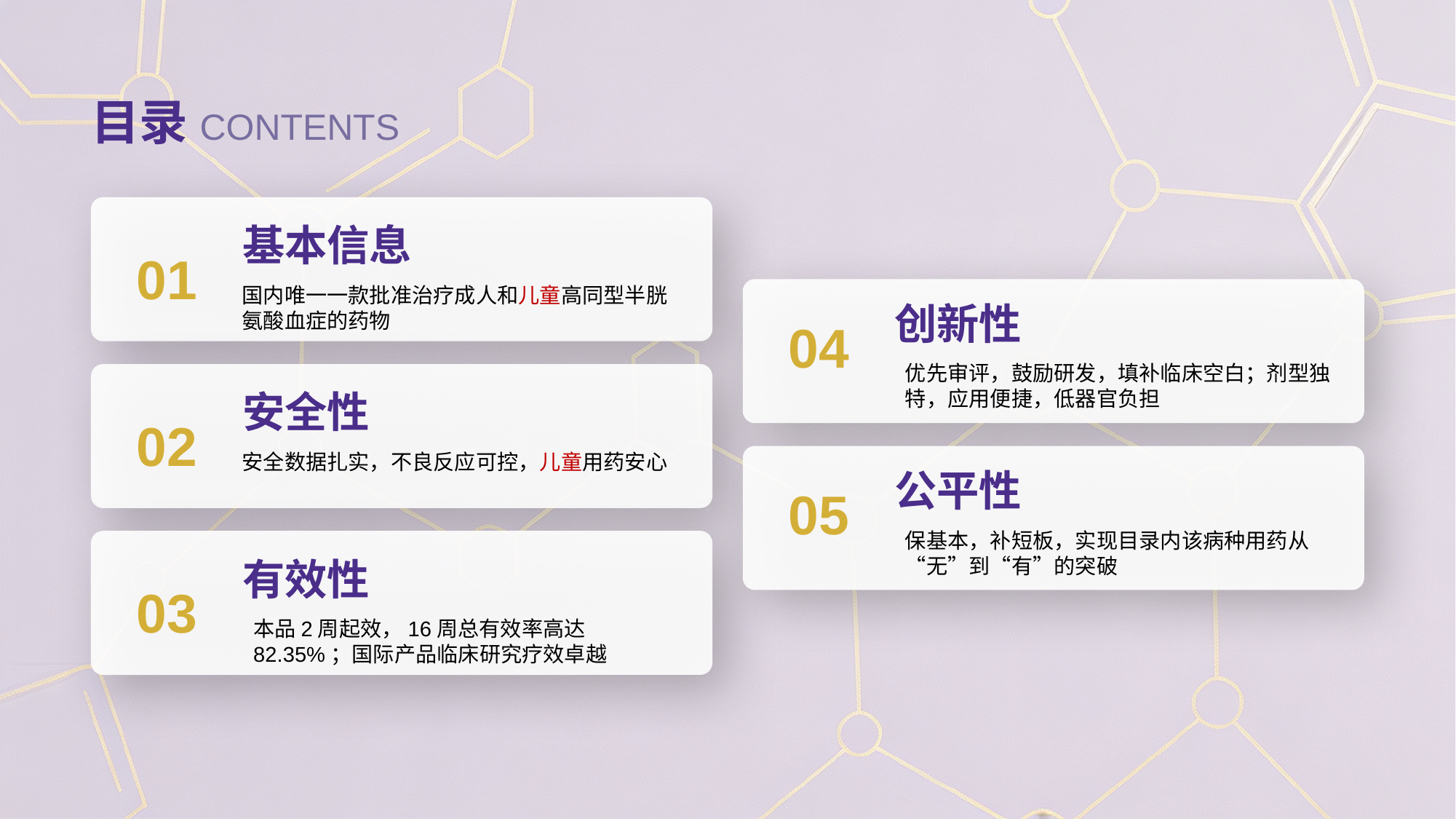

目录CONTENTS
基本信息

01
创新性
国内唯一一款批准治疗成人和儿童高同型半胱氨酸血症的药物

04
安全性
优先审评，鼓励研发，填补临床空白；剂型独特，应用便捷，低器官负担

02
公平性
安全数据扎实，不良反应可控，儿童用药安心

05
有效性
保基本，补短板，实现目录内该病种用药从“无”到“有”的突破

03
本品2周起效，16周总有效率高达82.35%；国际产品临床研究疗效卓越